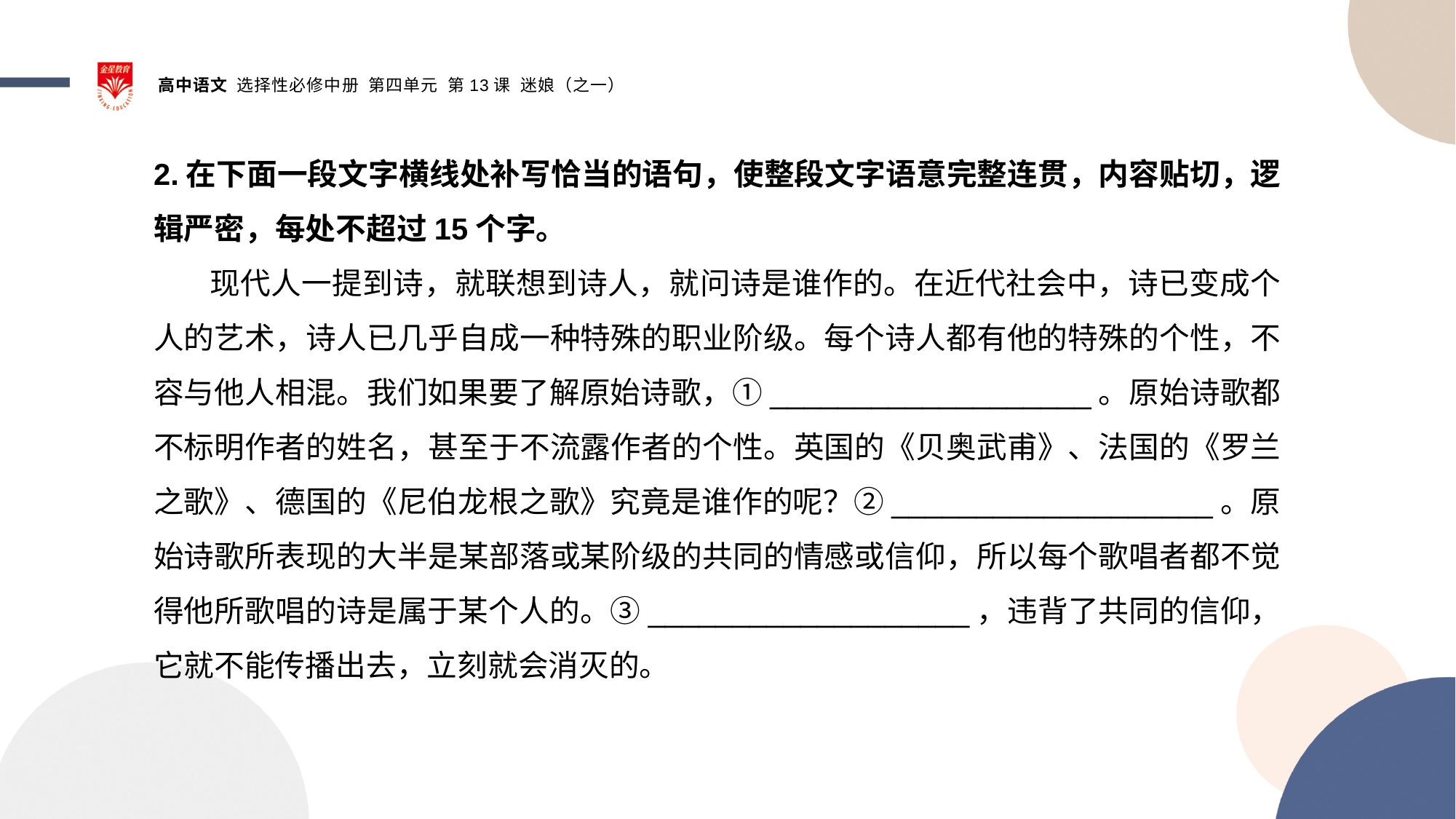

2.在下面一段文字横线处补写恰当的语句，使整段文字语意完整连贯，内容贴切，逻辑严密，每处不超过15个字。
       现代人一提到诗，就联想到诗人，就问诗是谁作的。在近代社会中，诗已变成个人的艺术，诗人已几乎自成一种特殊的职业阶级。每个诗人都有他的特殊的个性，不容与他人相混。我们如果要了解原始诗歌，①___________________。原始诗歌都不标明作者的姓名，甚至于不流露作者的个性。英国的《贝奥武甫》、法国的《罗兰之歌》、德国的《尼伯龙根之歌》究竟是谁作的呢？②___________________。原始诗歌所表现的大半是某部落或某阶级的共同的情感或信仰，所以每个歌唱者都不觉得他所歌唱的诗是属于某个人的。③___________________，违背了共同的信仰，它就不能传播出去，立刻就会消灭的。